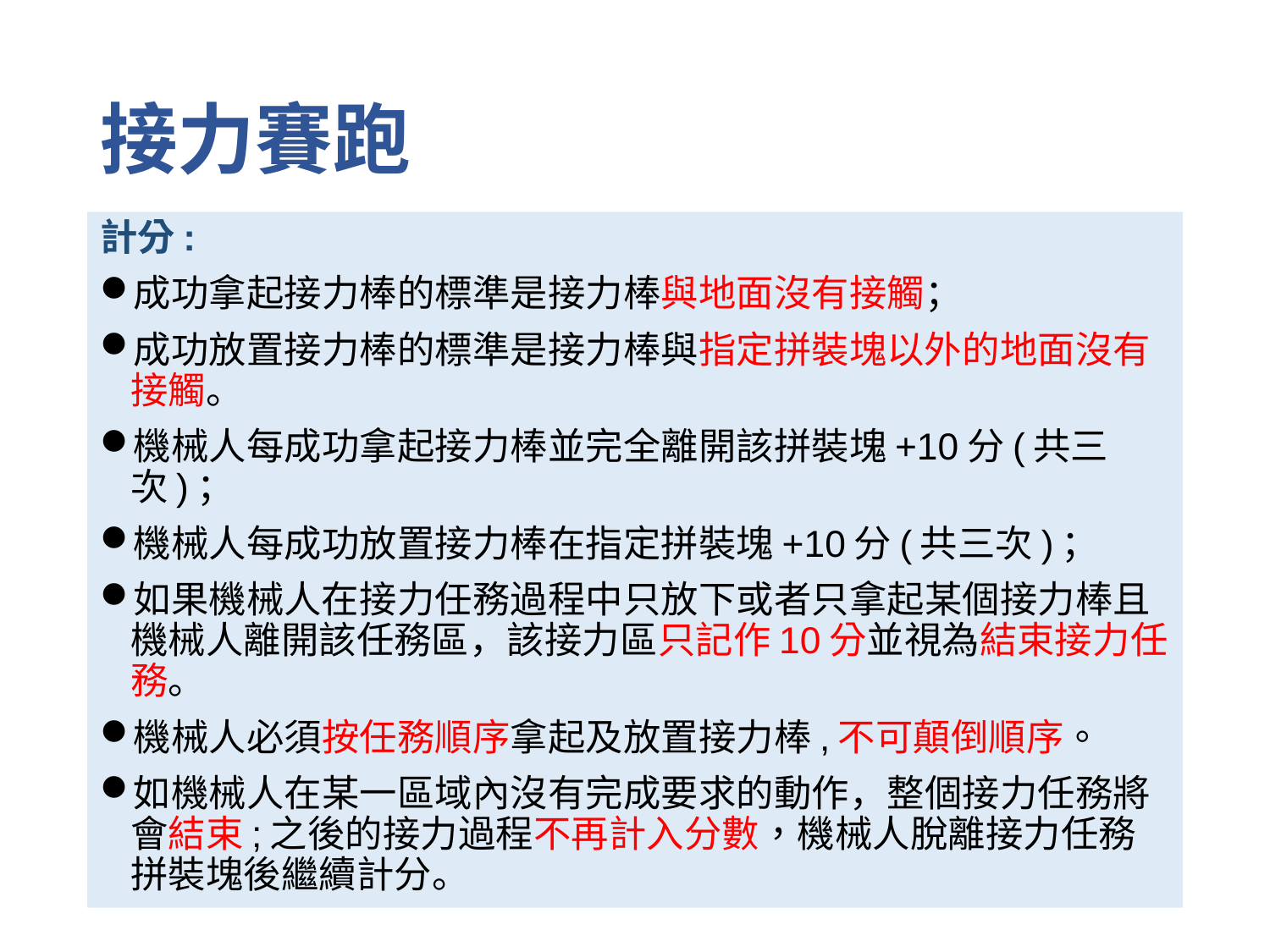

# 接力賽跑
計分:
成功拿起接力棒的標準是接力棒與地面沒有接觸；
成功放置接力棒的標準是接力棒與指定拼裝塊以外的地面沒有接觸。
機械人每成功拿起接力棒並完全離開該拼裝塊+10分(共三次)；
機械人每成功放置接力棒在指定拼裝塊+10分(共三次)；
如果機械人在接力任務過程中只放下或者只拿起某個接力棒且機械人離開該任務區，該接力區只記作10分並視為結束接力任務。
機械人必須按任務順序拿起及放置接力棒,不可顛倒順序。
如機械人在某一區域內沒有完成要求的動作，整個接力任務將會結束;之後的接力過程不再計入分數，機械人脫離接力任務拼裝塊後繼續計分。